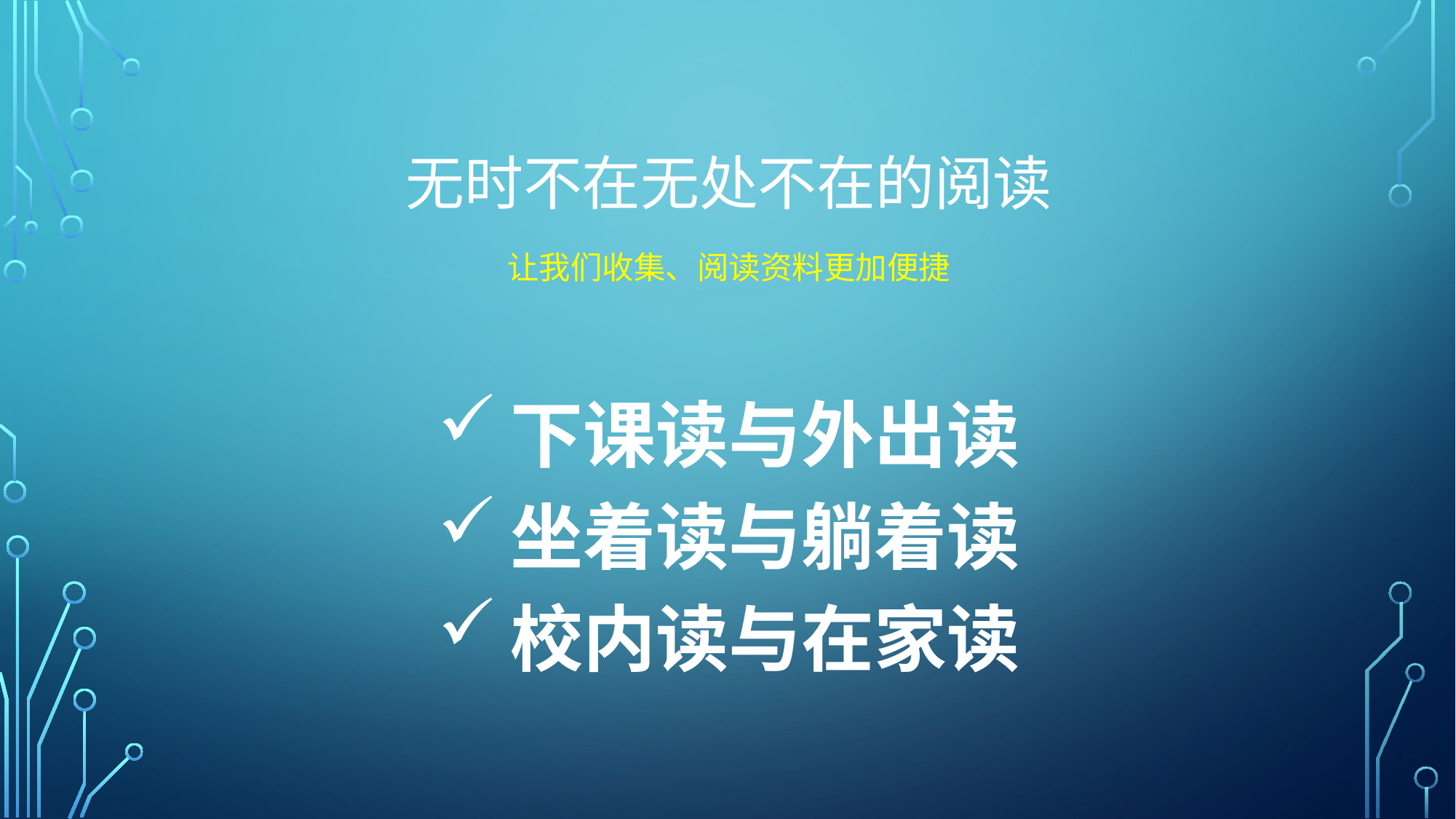

无时不在无处不在的阅读
让我们收集、阅读资料更加便捷
下课读与外出读
坐着读与躺着读
校内读与在家读